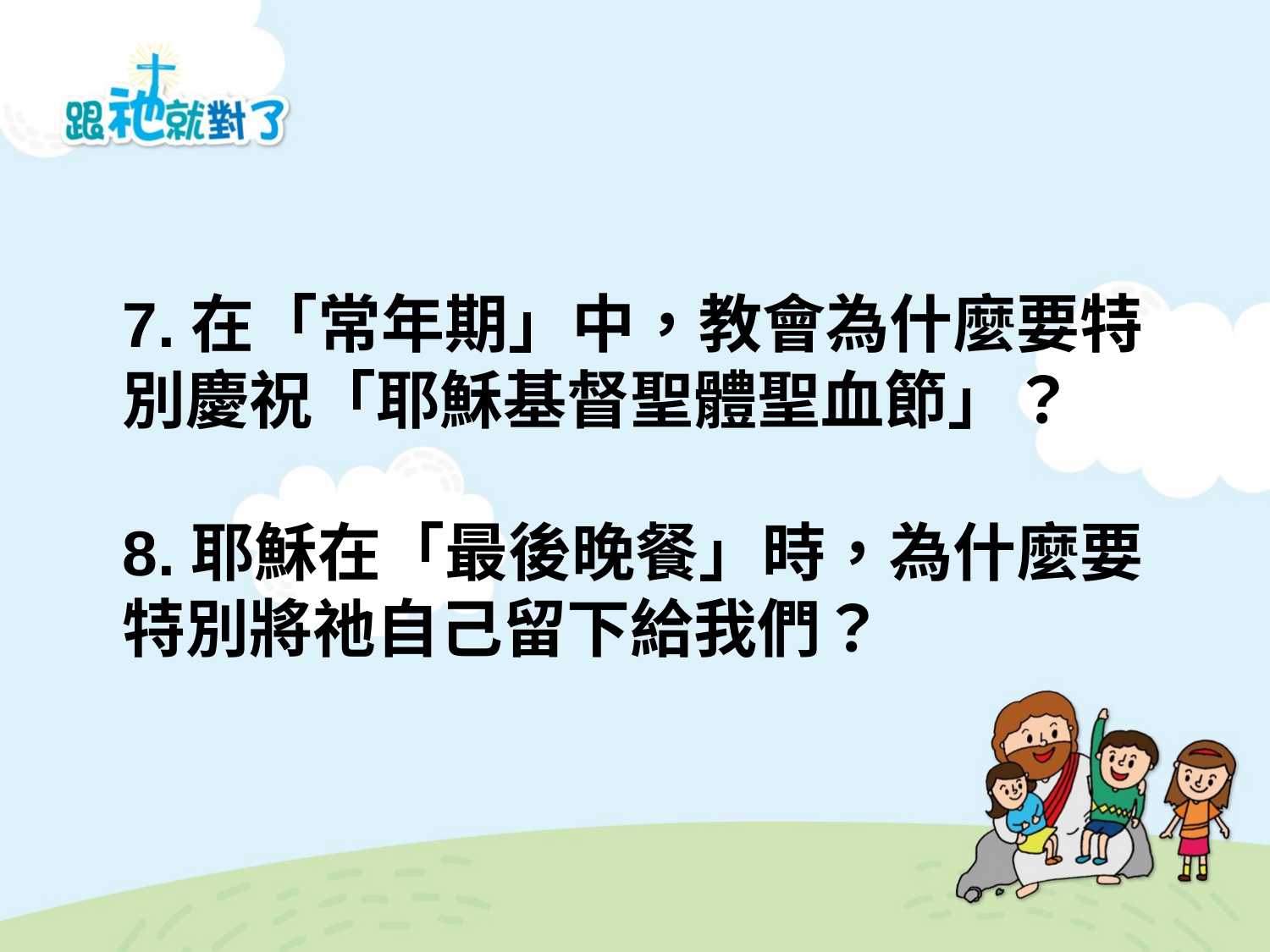

7.在「常年期」中，教會為什麼要特別慶祝「耶穌基督聖體聖血節」？

8.耶穌在「最後晚餐」時，為什麼要特別將祂自己留下給我們？